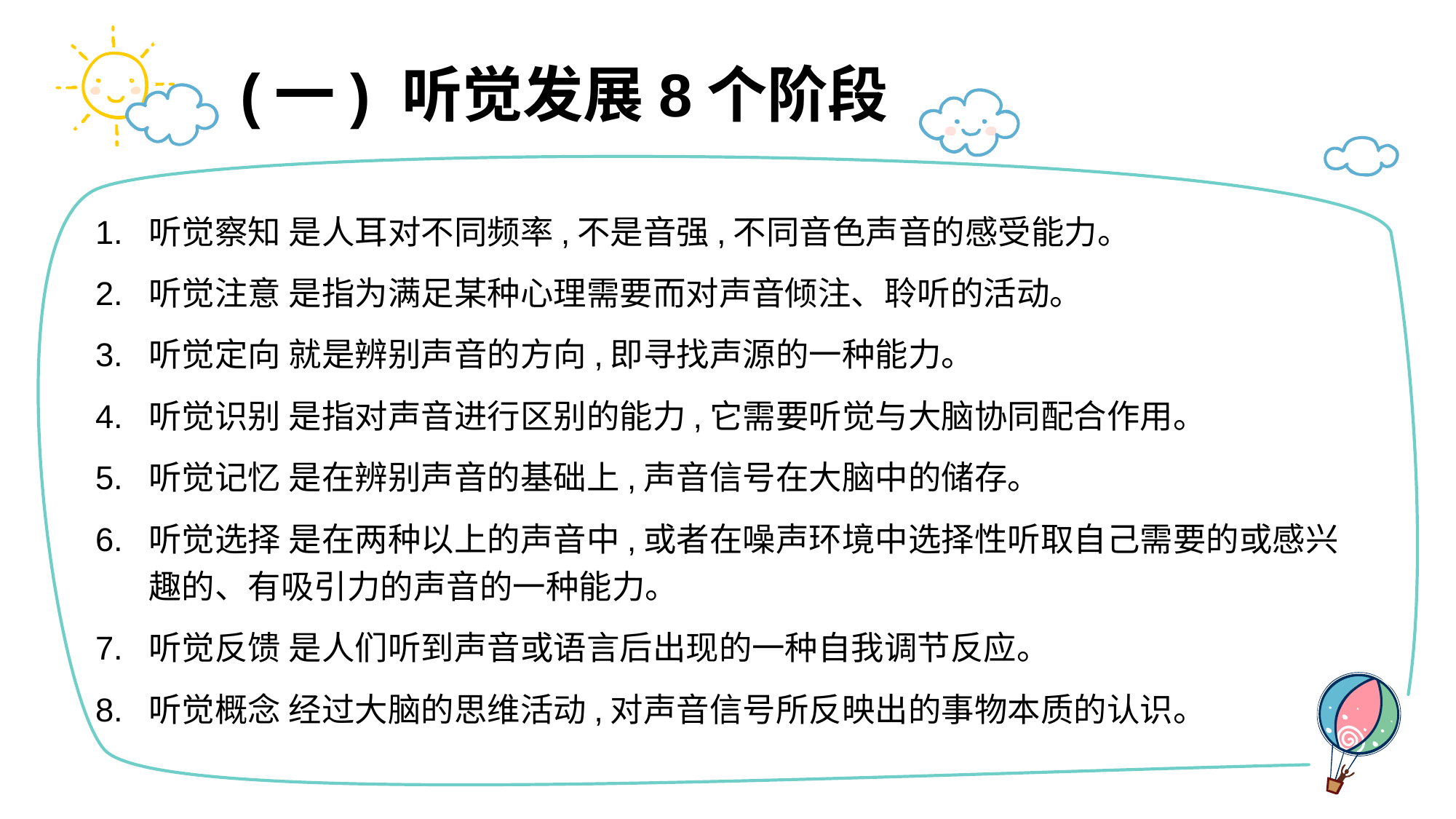

# (一) 听觉发展8个阶段
听觉察知 是人耳对不同频率,不是音强,不同音色声音的感受能力。
听觉注意 是指为满足某种心理需要而对声音倾注、聆听的活动。
听觉定向 就是辨别声音的方向,即寻找声源的一种能力。
听觉识别 是指对声音进行区别的能力,它需要听觉与大脑协同配合作用。
听觉记忆 是在辨别声音的基础上,声音信号在大脑中的储存。
听觉选择 是在两种以上的声音中,或者在噪声环境中选择性听取自己需要的或感兴趣的、有吸引力的声音的一种能力。
听觉反馈 是人们听到声音或语言后出现的一种自我调节反应。
听觉概念 经过大脑的思维活动,对声音信号所反映出的事物本质的认识。